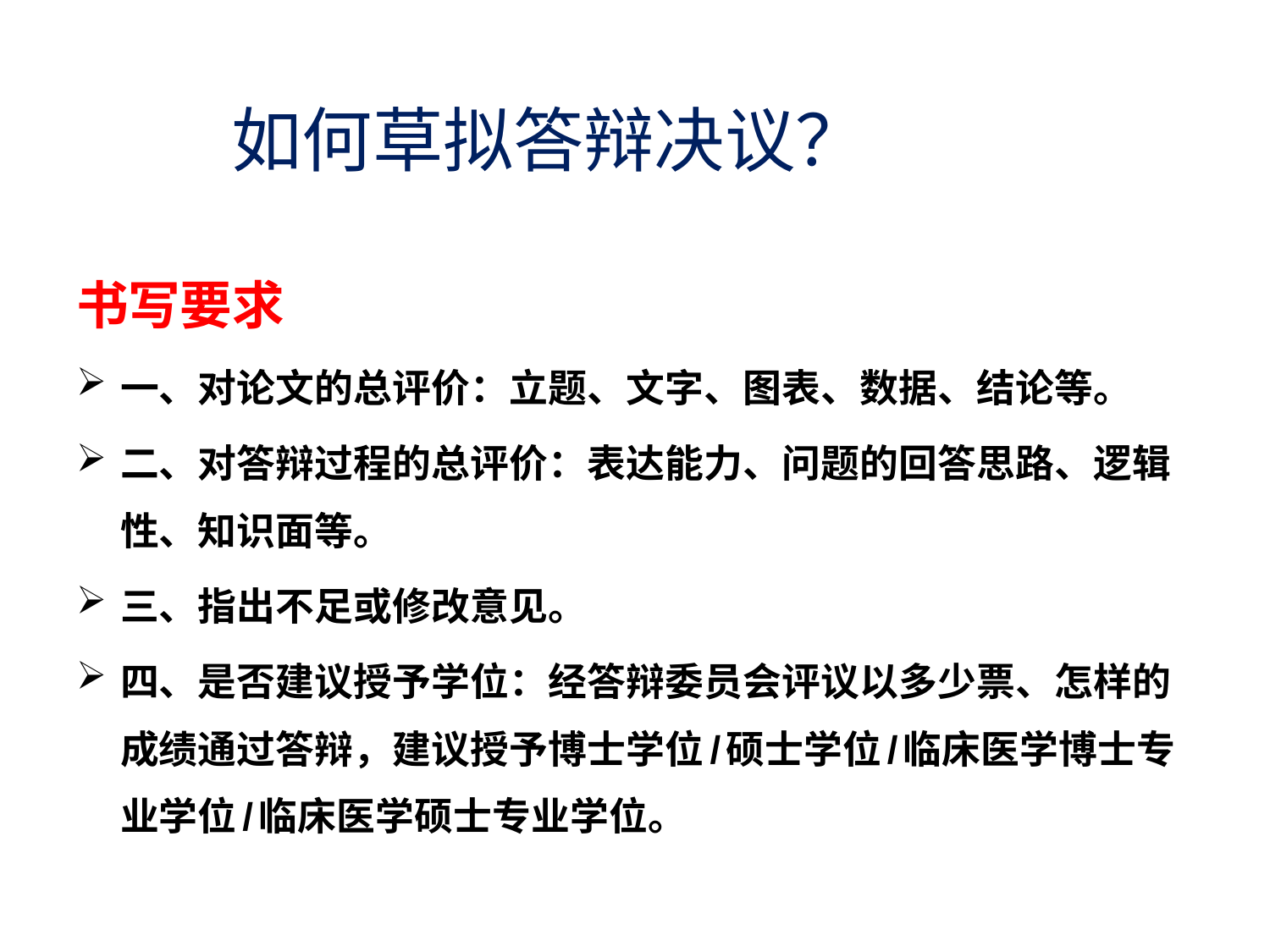

如何草拟答辩决议？
书写要求
一、对论文的总评价：立题、文字、图表、数据、结论等。
二、对答辩过程的总评价：表达能力、问题的回答思路、逻辑性、知识面等。
三、指出不足或修改意见。
四、是否建议授予学位：经答辩委员会评议以多少票、怎样的成绩通过答辩，建议授予博士学位/硕士学位/临床医学博士专业学位/临床医学硕士专业学位。